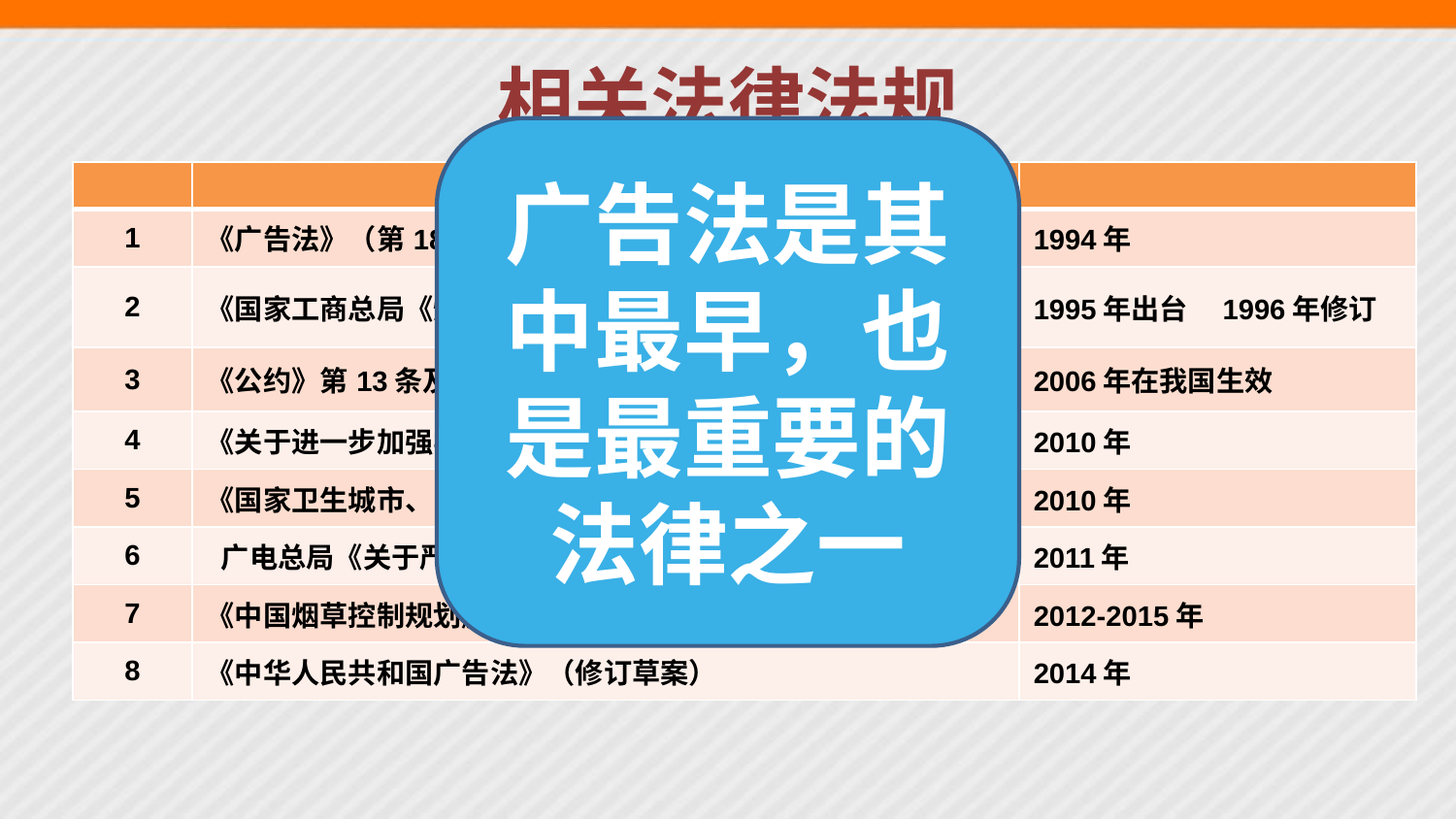

# 相关法律法规
广告法是其中最早，也是最重要的法律之一
|  |  |  |
| --- | --- | --- |
| 1 | 《广告法》（第18条，第42条） | 1994年 |
| 2 | 《国家工商总局《烟草广告管理暂行办法》 | 1995年出台 1996年修订 |
| 3 | 《公约》第13条及其实施准则 | 2006年在我国生效 |
| 4 | 《关于进一步加强学校控烟工作的意见》 | 2010年 |
| 5 | 《国家卫生城市、区标准及其考核命名和监督管理办法》 | 2010年 |
| 6 | 广电总局《关于严格控制电影和电视剧中吸烟镜头的通知》 | 2011年 |
| 7 | 《中国烟草控制规划》 | 2012-2015年 |
| 8 | 《中华人民共和国广告法》（修订草案） | 2014年 |